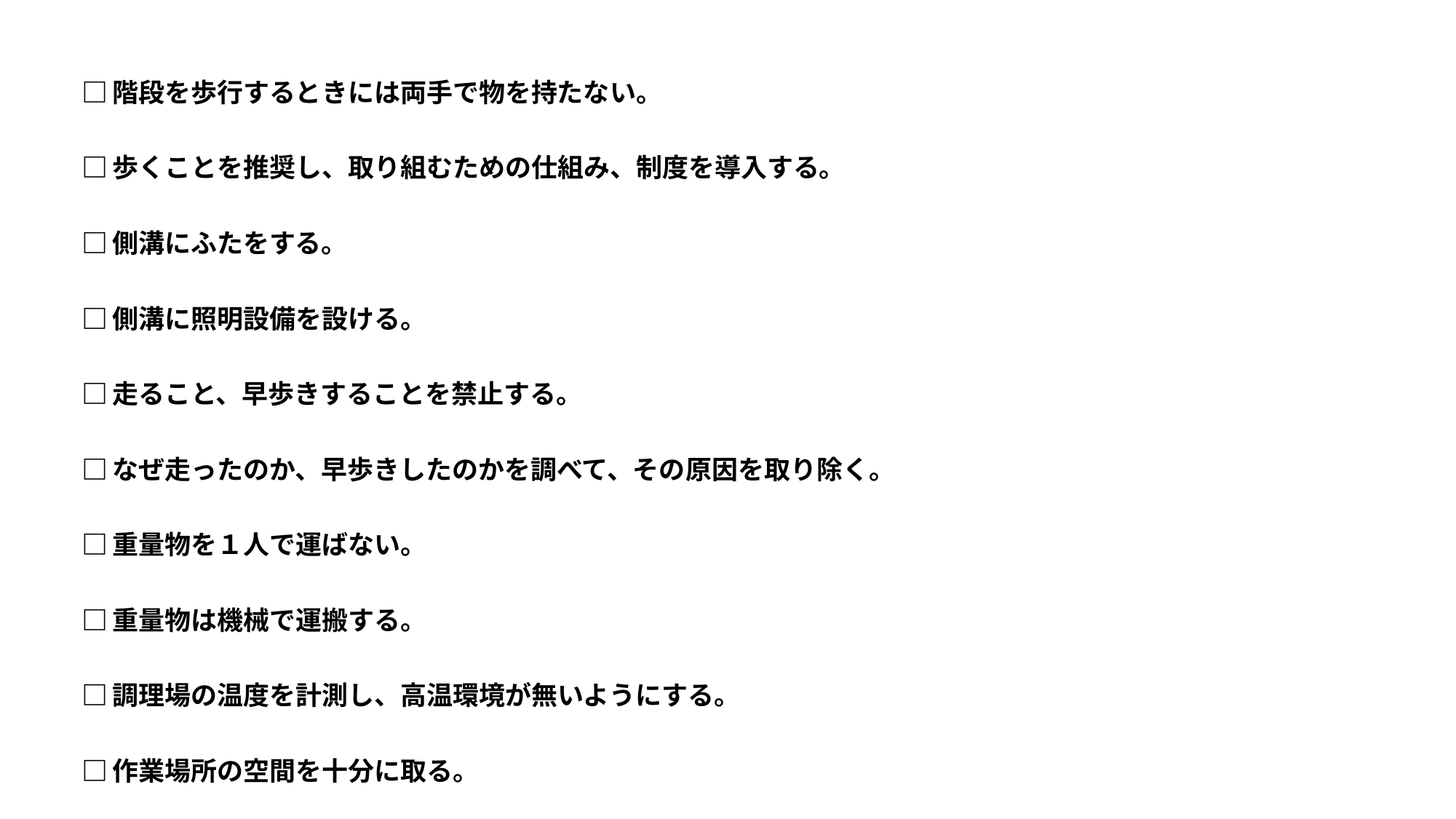

□階段を歩行するときには両手で物を持たない。

□歩くことを推奨し、取り組むための仕組み、制度を導入する。

□側溝にふたをする。

□側溝に照明設備を設ける。

□走ること、早歩きすることを禁止する。

□なぜ走ったのか、早歩きしたのかを調べて、その原因を取り除く。

□重量物を１人で運ばない。

□重量物は機械で運搬する。

□調理場の温度を計測し、高温環境が無いようにする。

□作業場所の空間を十分に取る。